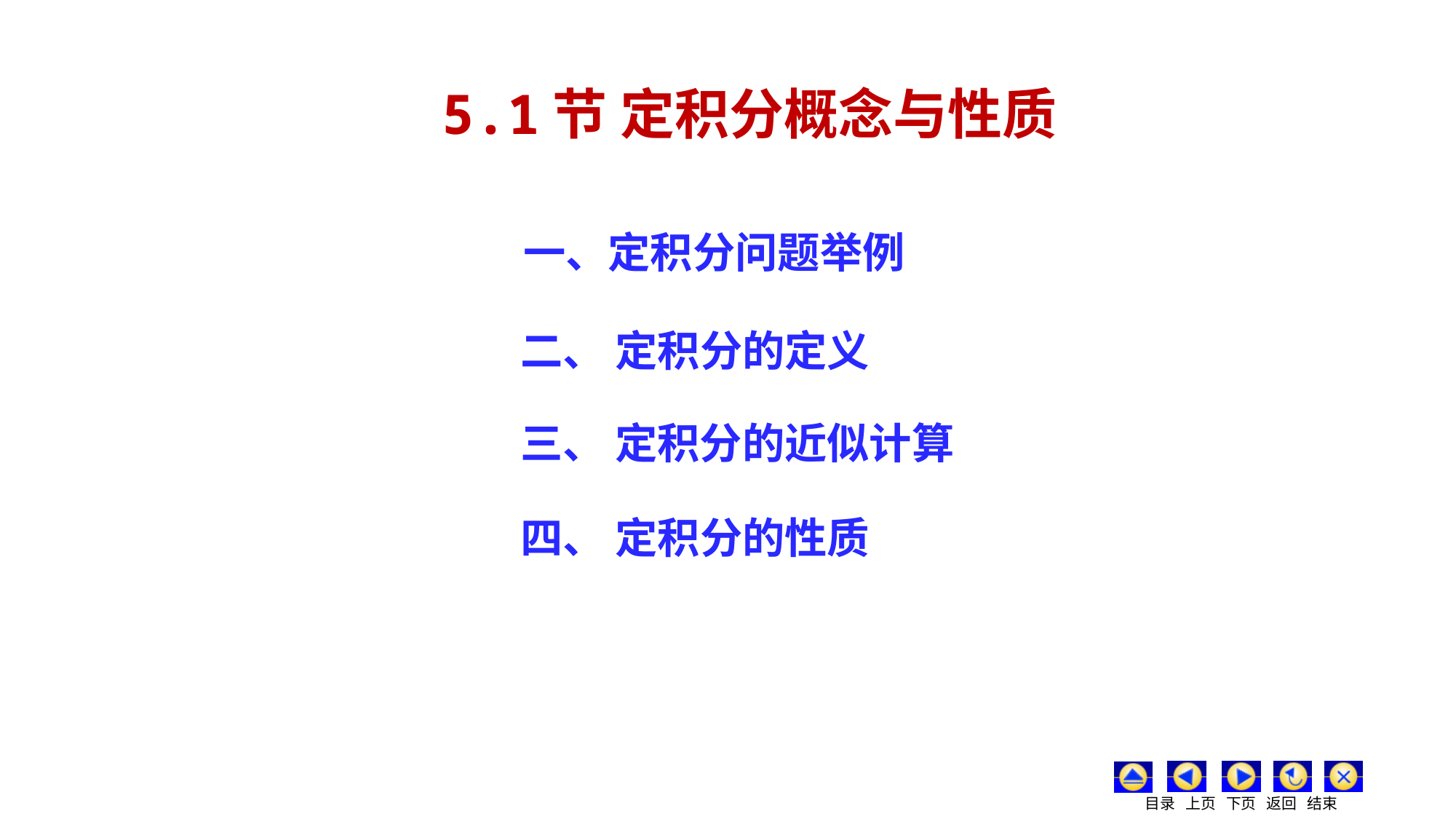

5.1节 定积分概念与性质
一、定积分问题举例
二、 定积分的定义
三、 定积分的近似计算
四、 定积分的性质